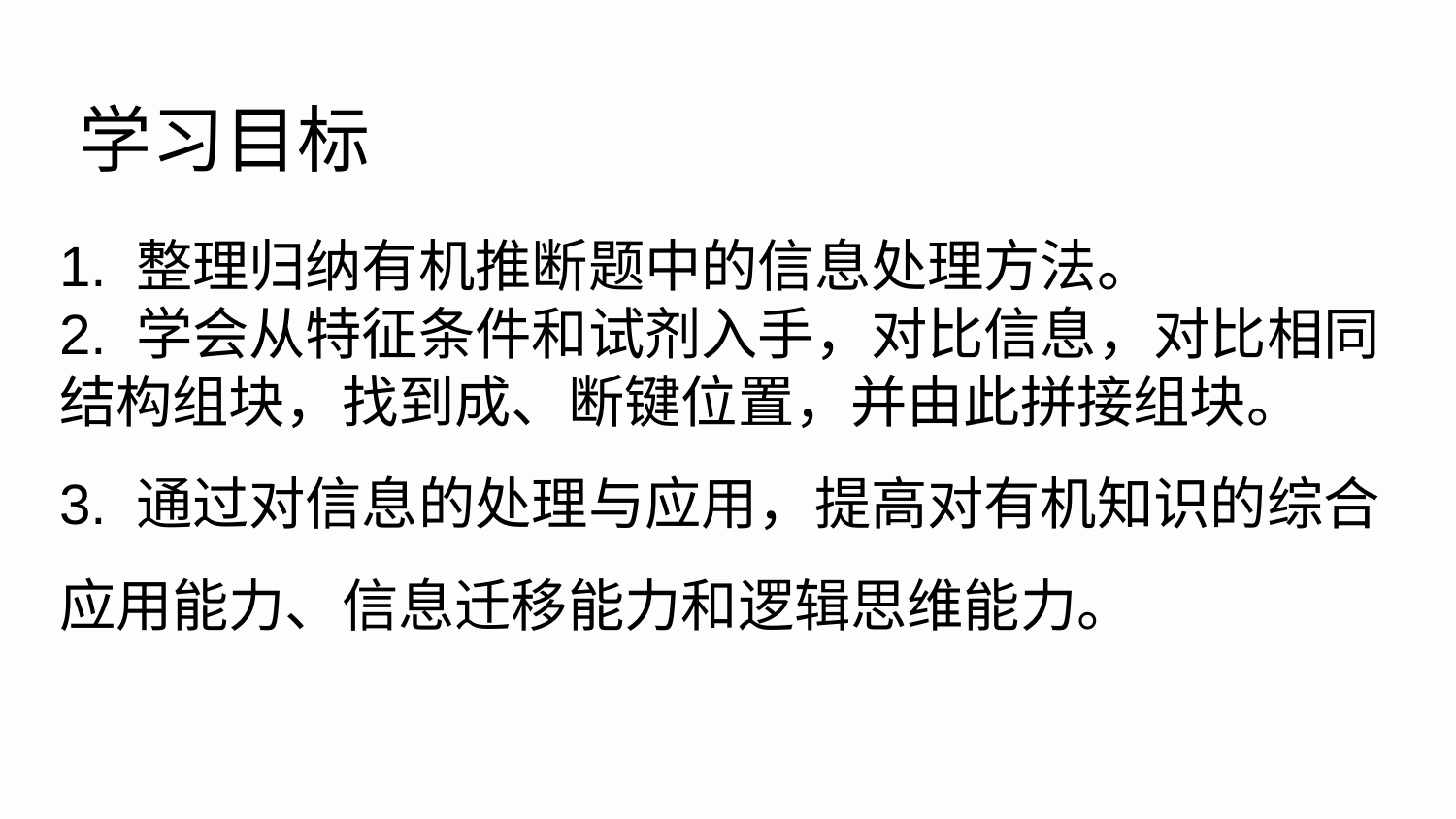

学习目标
1. 整理归纳有机推断题中的信息处理方法。2. 学会从特征条件和试剂入手，对比信息，对比相同结构组块，找到成、断键位置，并由此拼接组块。3. 通过对信息的处理与应用，提高对有机知识的综合应用能力、信息迁移能力和逻辑思维能力。